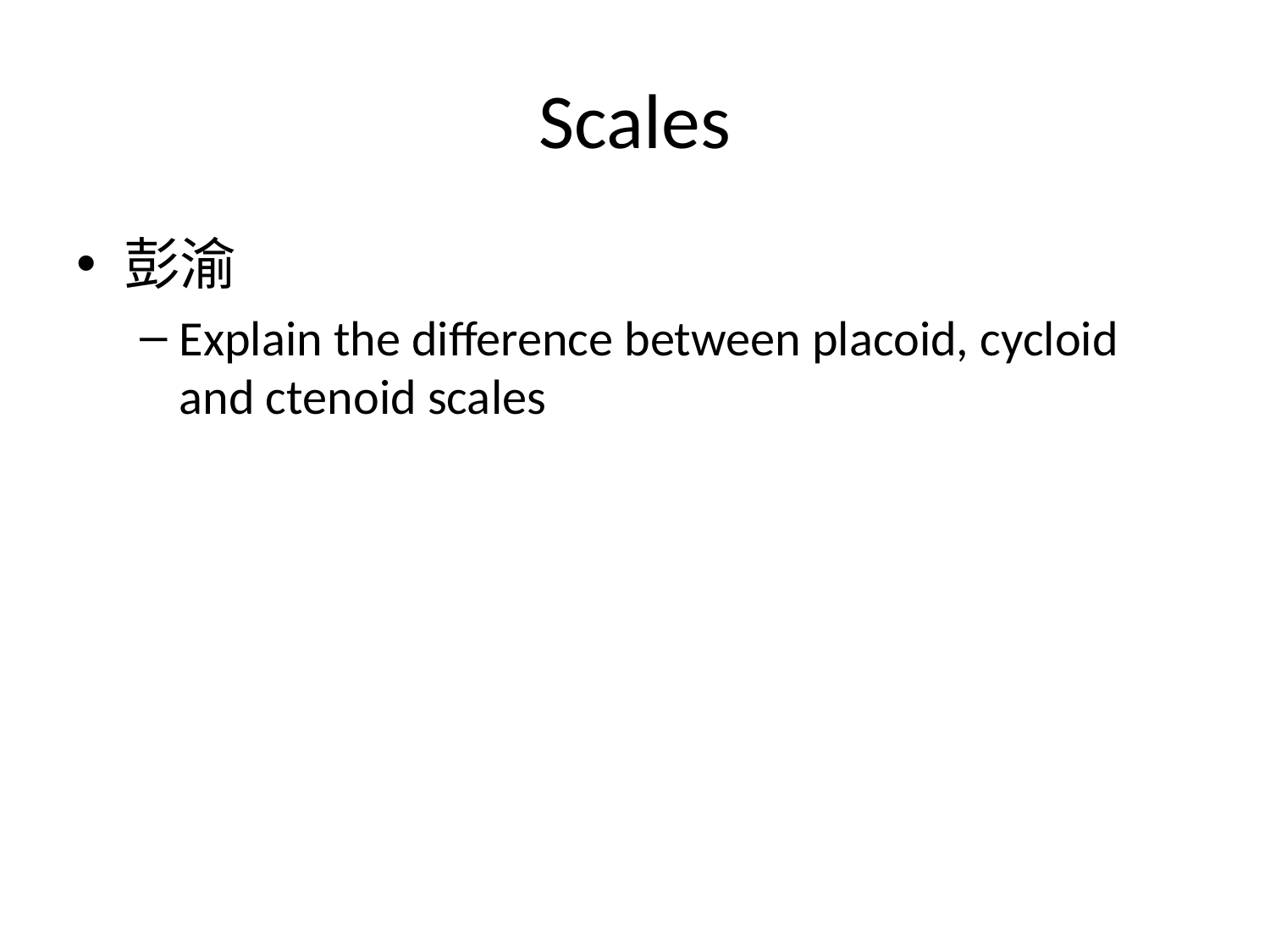

# Scales
彭渝
Explain the difference between placoid, cycloid and ctenoid scales